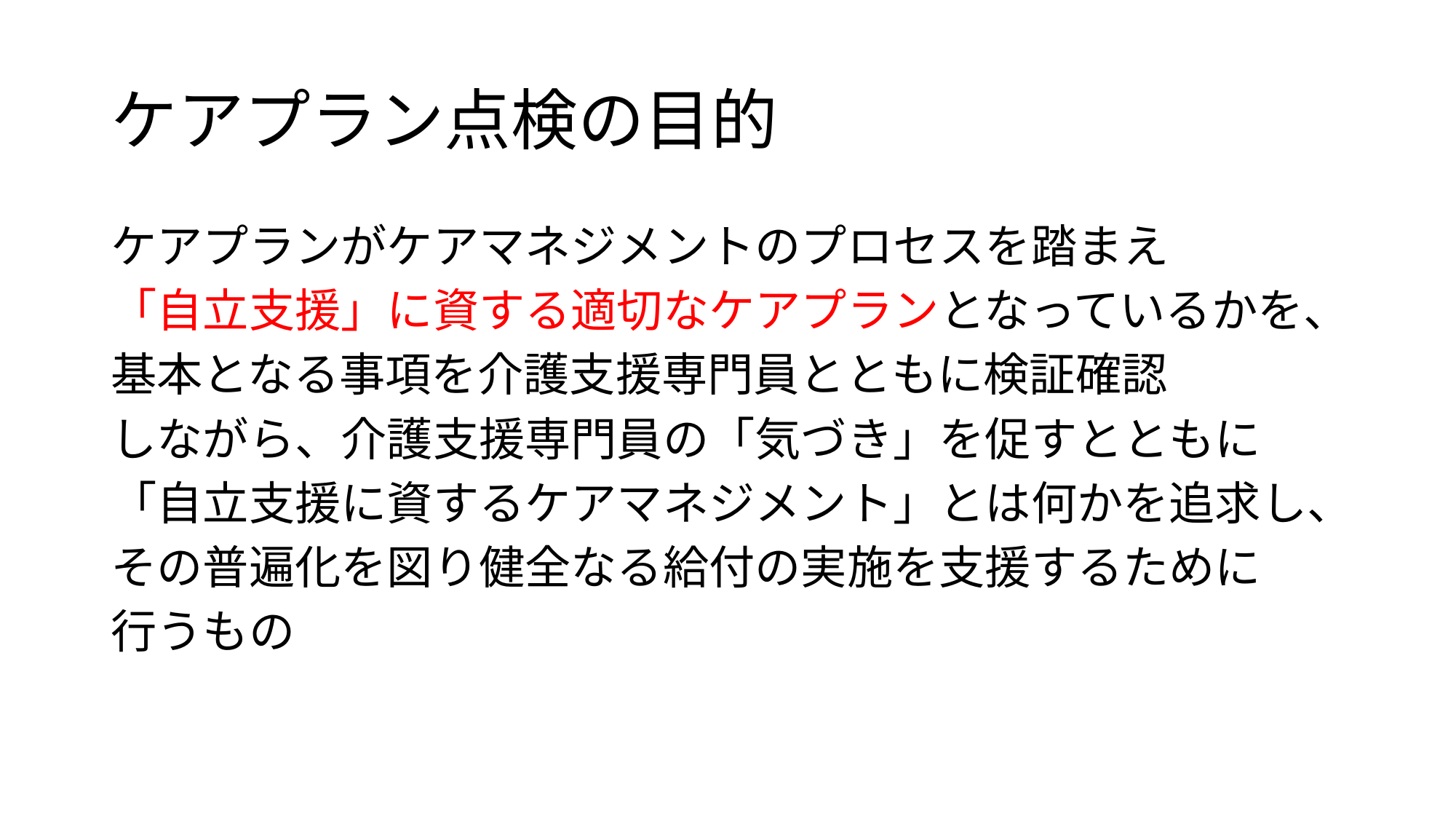

# ケアプラン点検の目的
ケアプランがケアマネジメントのプロセスを踏まえ
「自立支援」に資する適切なケアプランとなっているかを、
基本となる事項を介護支援専門員とともに検証確認
しながら、介護支援専門員の「気づき」を促すとともに
「自立支援に資するケアマネジメント」とは何かを追求し、
その普遍化を図り健全なる給付の実施を支援するために
行うもの